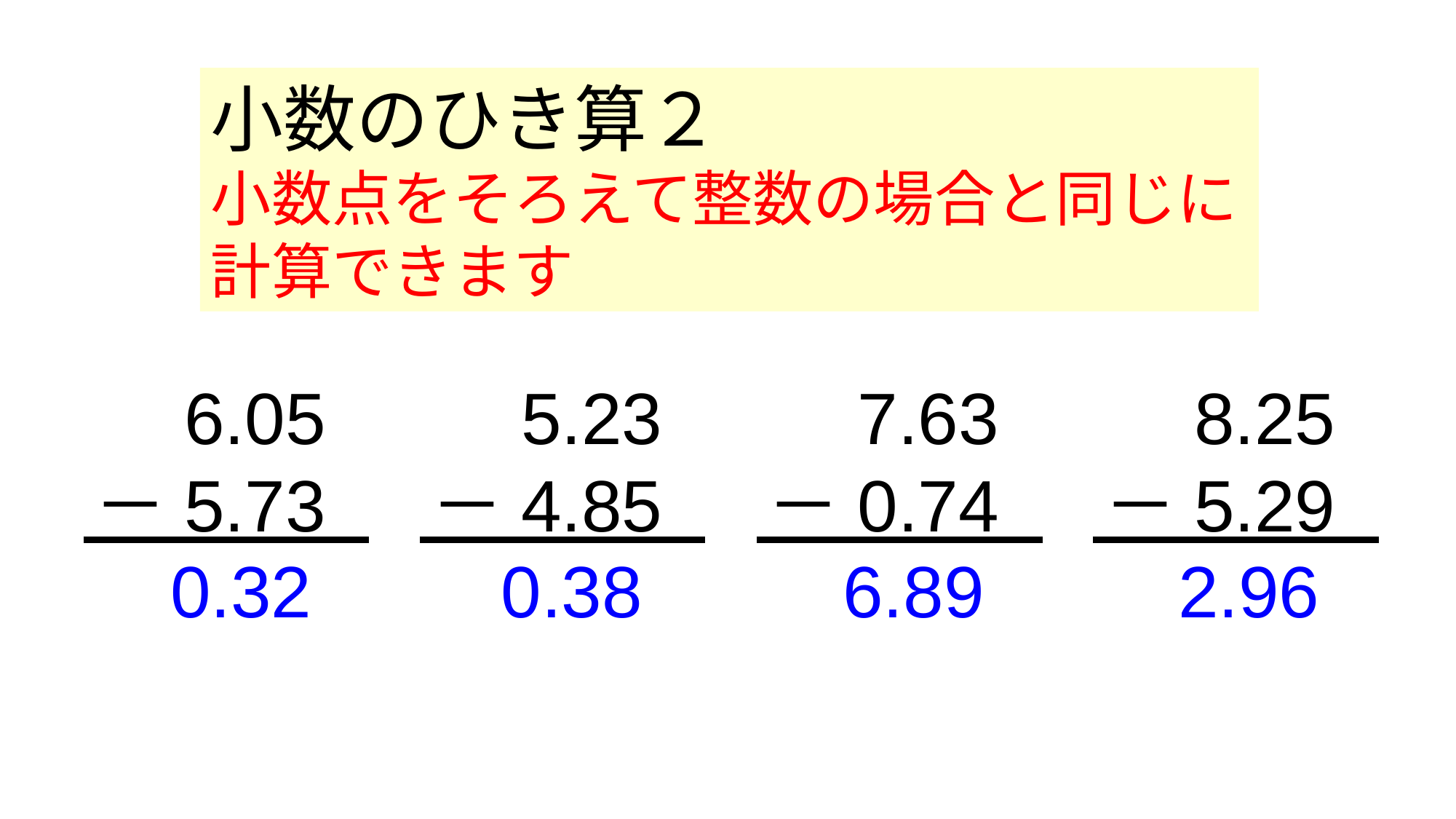

小数のひき算２
小数点をそろえて整数の場合と同じに計算できます
　6.05
－5.73
　5.23
－4.85
　7.63
－0.74
　8.25
－5.29
0.32
0.38
6.89
2.96